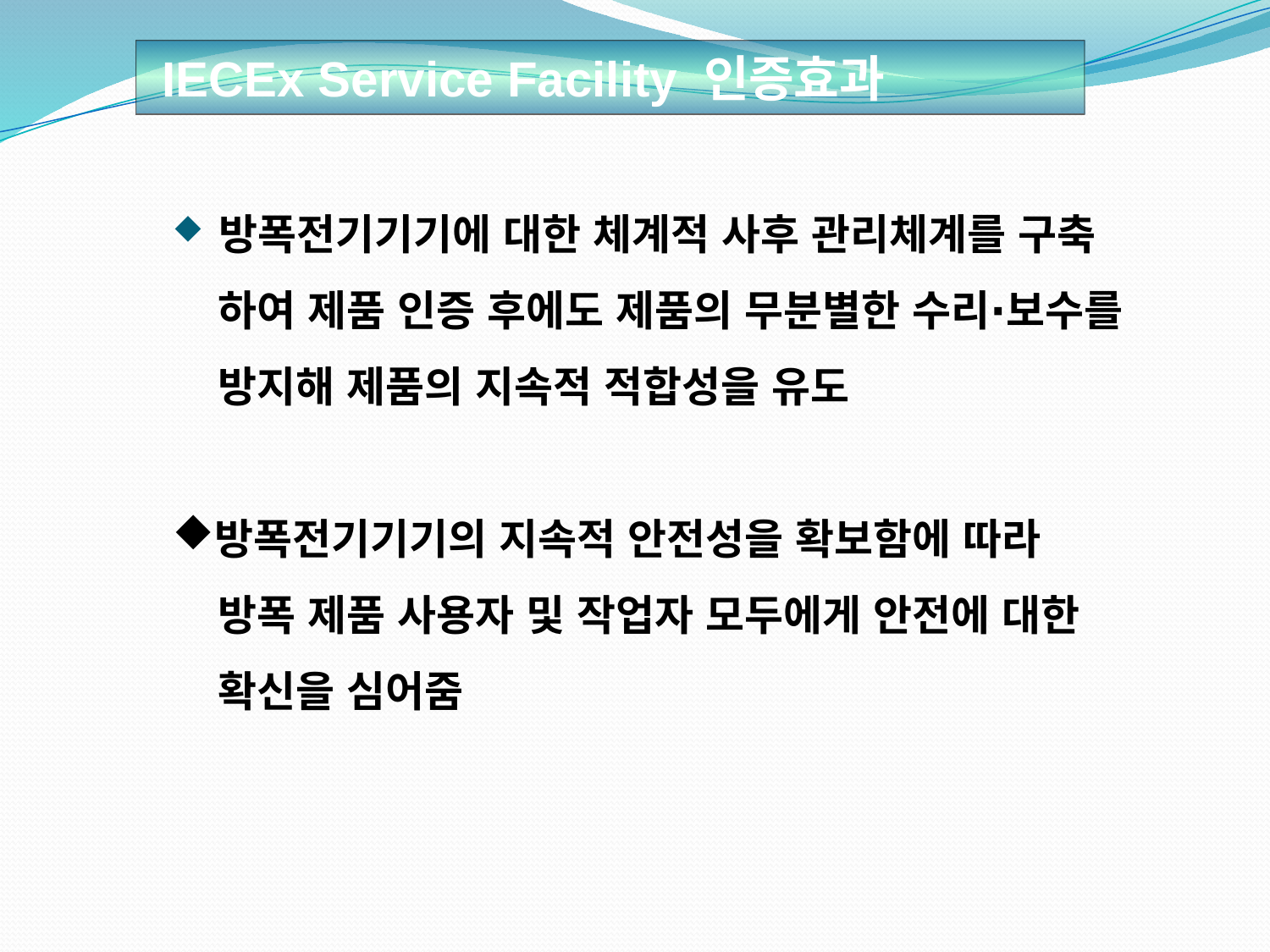

IECEx Service Facility 인증효과
 방폭전기기기에 대한 체계적 사후 관리체계를 구축
   하여 제품 인증 후에도 제품의 무분별한 수리⋅보수를
   방지해 제품의 지속적 적합성을 유도

방폭전기기기의 지속적 안전성을 확보함에 따라
   방폭 제품 사용자 및 작업자 모두에게 안전에 대한
   확신을 심어줌